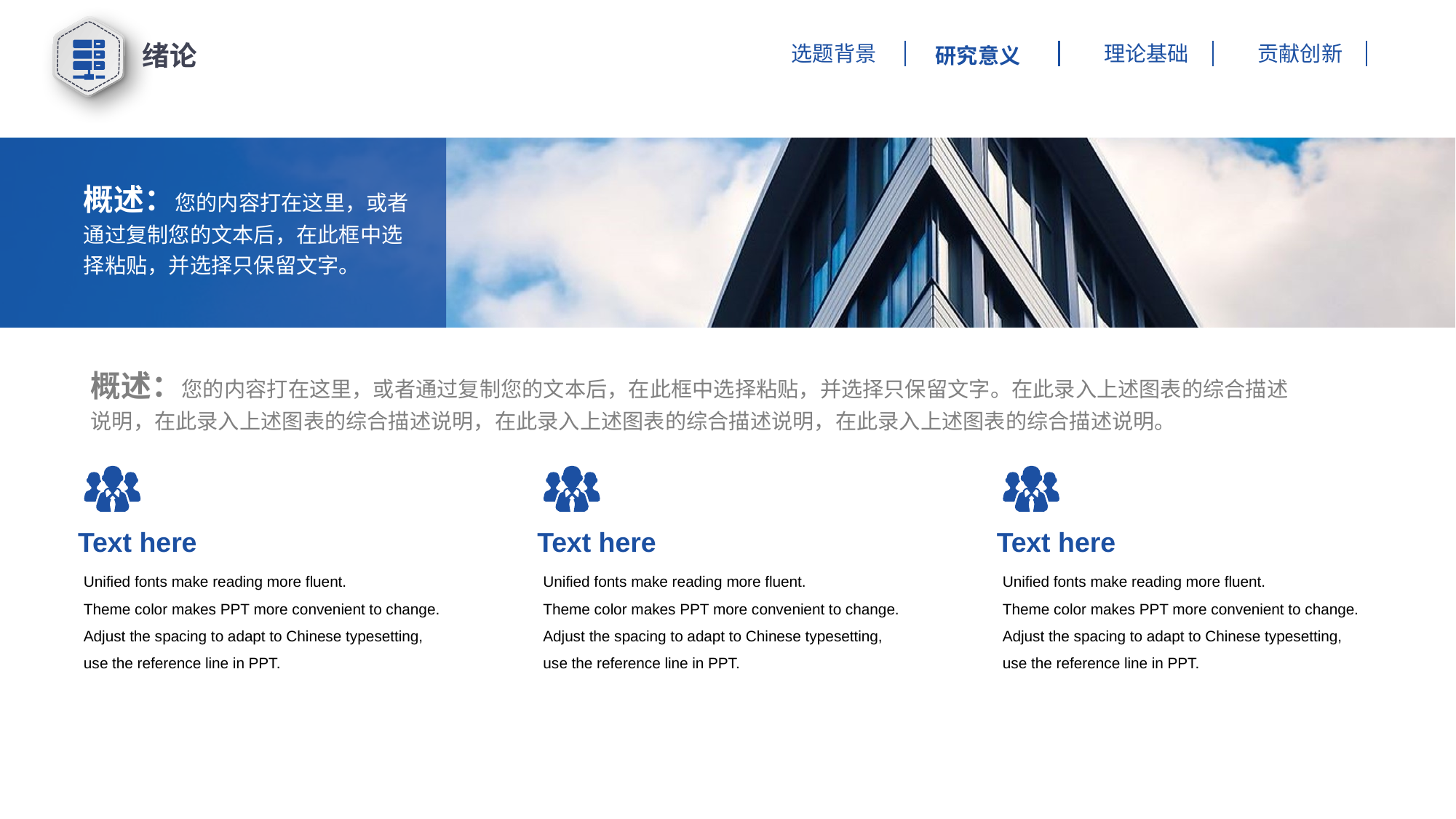

绪论
理论基础
贡献创新
选题背景
研究意义

概述：您的内容打在这里，或者通过复制您的文本后，在此框中选择粘贴，并选择只保留文字。
概述：您的内容打在这里，或者通过复制您的文本后，在此框中选择粘贴，并选择只保留文字。在此录入上述图表的综合描述说明，在此录入上述图表的综合描述说明，在此录入上述图表的综合描述说明，在此录入上述图表的综合描述说明。

Text here
Text here
Text here
Unified fonts make reading more fluent.
Theme color makes PPT more convenient to change.
Adjust the spacing to adapt to Chinese typesetting, use the reference line in PPT.
Unified fonts make reading more fluent.
Theme color makes PPT more convenient to change.
Adjust the spacing to adapt to Chinese typesetting, use the reference line in PPT.
Unified fonts make reading more fluent.
Theme color makes PPT more convenient to change.
Adjust the spacing to adapt to Chinese typesetting, use the reference line in PPT.